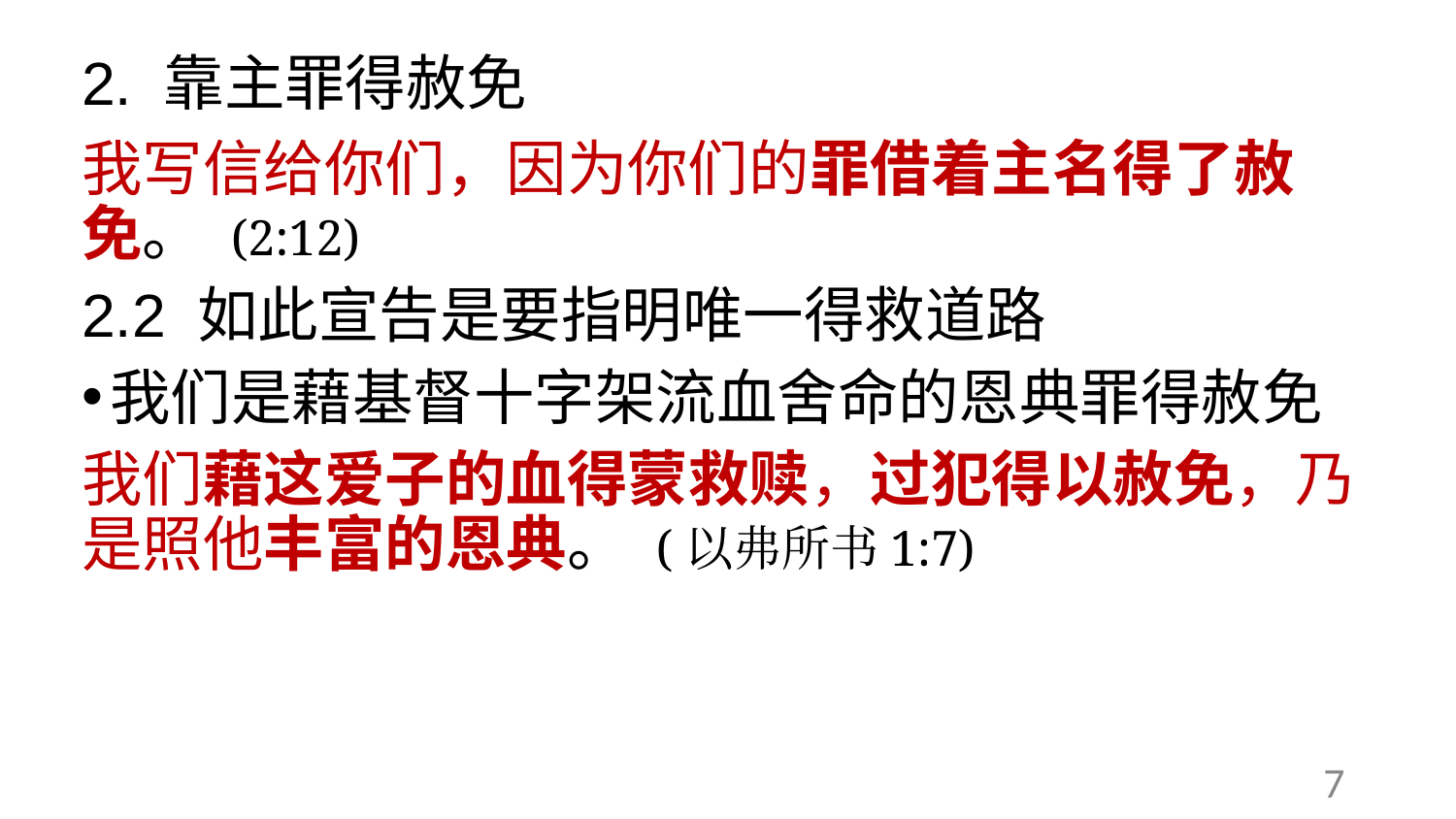

# 2. 靠主罪得赦免
我写信给你们，因为你们的罪借着主名得了赦免。 (2:12)
2.2 如此宣告是要指明唯一得救道路
我们是藉基督十字架流血舍命的恩典罪得赦免
我们藉这爱子的血得蒙救赎，过犯得以赦免，乃是照他丰富的恩典。 (以弗所书1:7)

7